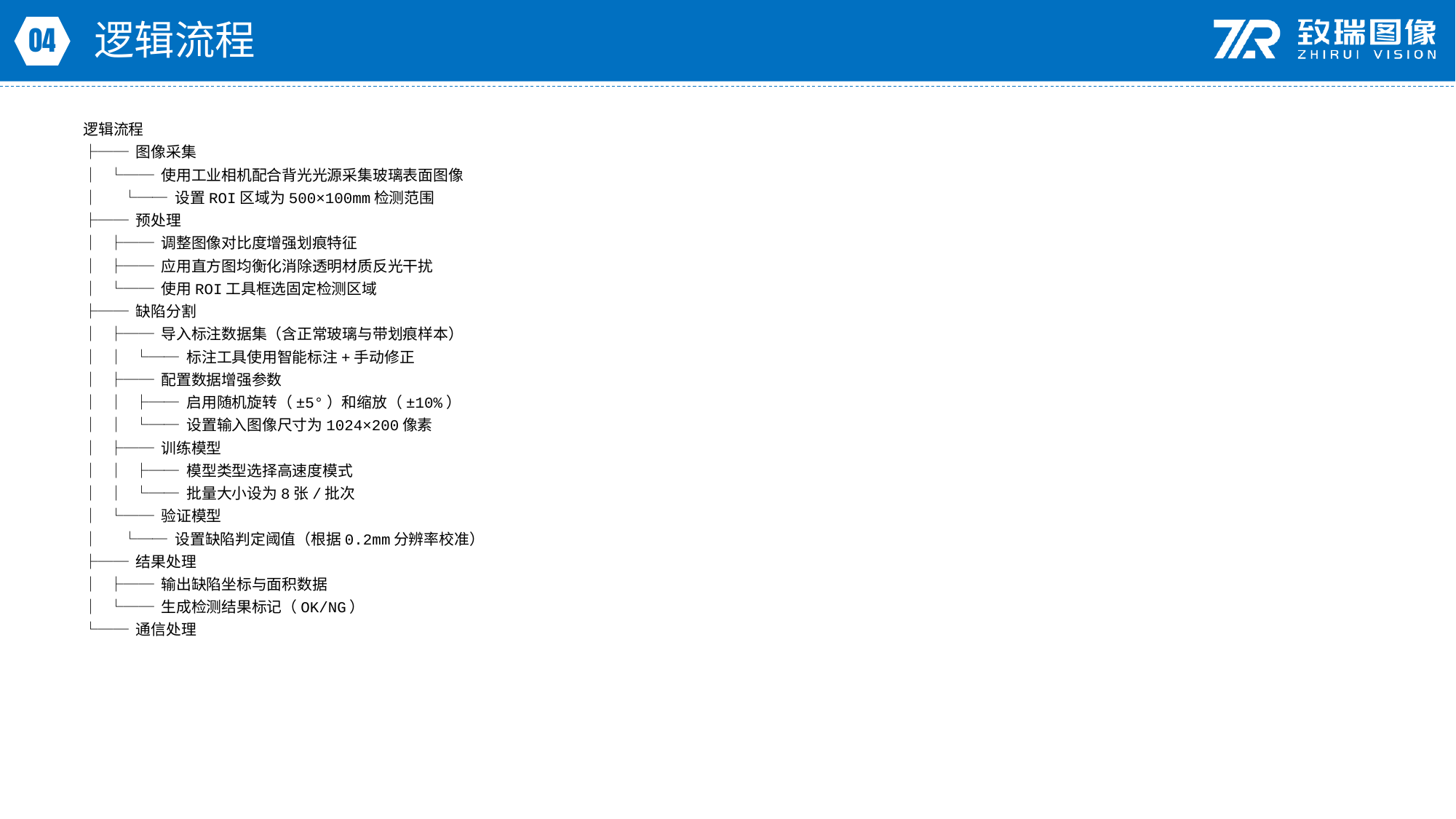

逻辑流程
04

逻辑流程
├── 图像采集
│   └── 使用工业相机配合背光光源采集玻璃表面图像
│       └── 设置ROI区域为500×100mm检测范围
├── 预处理
│   ├── 调整图像对比度增强划痕特征
│   ├── 应用直方图均衡化消除透明材质反光干扰
│   └── 使用ROI工具框选固定检测区域
├── 缺陷分割
│   ├── 导入标注数据集（含正常玻璃与带划痕样本）
│   │   └── 标注工具使用智能标注+手动修正
│   ├── 配置数据增强参数
│   │   ├── 启用随机旋转（±5°）和缩放（±10%）
│   │   └── 设置输入图像尺寸为1024×200像素
│   ├── 训练模型
│   │   ├── 模型类型选择高速度模式
│   │   └── 批量大小设为8张/批次
│   └── 验证模型
│       └── 设置缺陷判定阈值（根据0.2mm分辨率校准）
├── 结果处理
│   ├── 输出缺陷坐标与面积数据
│   └── 生成检测结果标记（OK/NG）
└── 通信处理